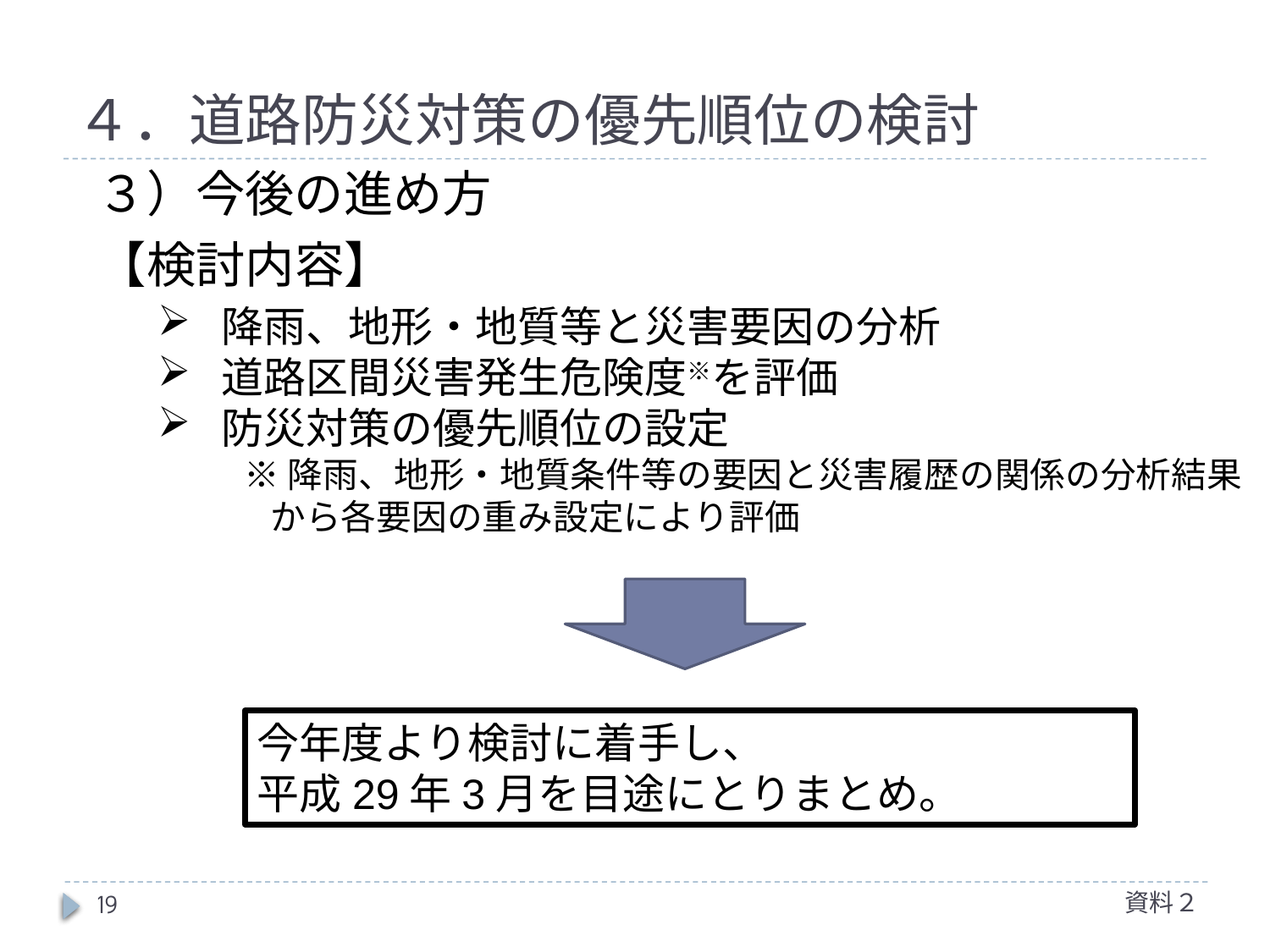

# ４．道路防災対策の優先順位の検討
３）今後の進め方
【検討内容】
降雨、地形・地質等と災害要因の分析
道路区間災害発生危険度※を評価
防災対策の優先順位の設定
※降雨、地形・地質条件等の要因と災害履歴の関係の分析結果から各要因の重み設定により評価

今年度より検討に着手し、
平成29年3月を目途にとりまとめ。
資料２
19